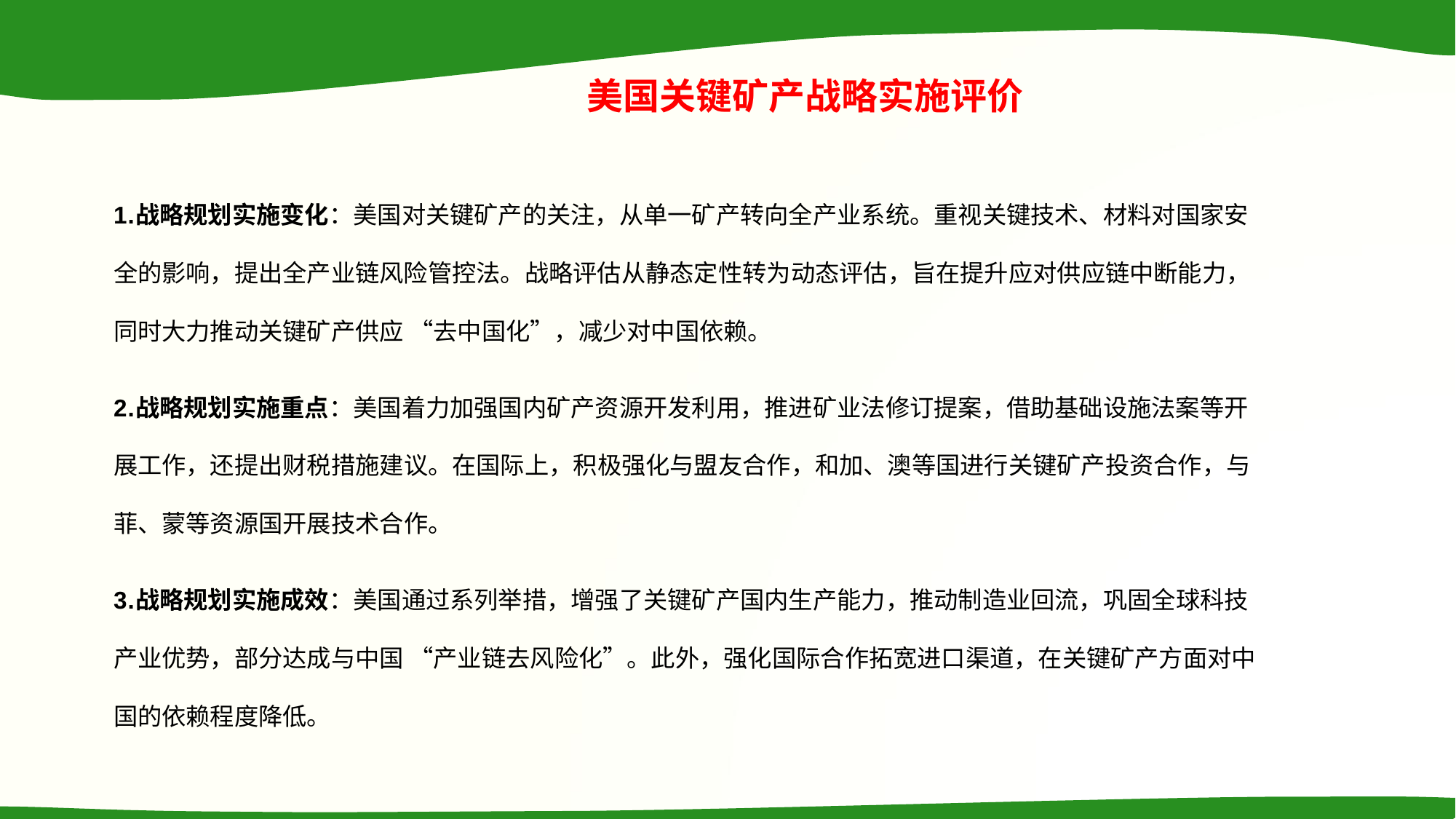

美国关键矿产战略实施评价
战略规划实施变化：美国对关键矿产的关注，从单一矿产转向全产业系统。重视关键技术、材料对国家安全的影响，提出全产业链风险管控法。战略评估从静态定性转为动态评估，旨在提升应对供应链中断能力，同时大力推动关键矿产供应 “去中国化”，减少对中国依赖。​
战略规划实施重点：美国着力加强国内矿产资源开发利用，推进矿业法修订提案，借助基础设施法案等开展工作，还提出财税措施建议。在国际上，积极强化与盟友合作，和加、澳等国进行关键矿产投资合作，与菲、蒙等资源国开展技术合作。​
战略规划实施成效：美国通过系列举措，增强了关键矿产国内生产能力，推动制造业回流，巩固全球科技产业优势，部分达成与中国 “产业链去风险化”。此外，强化国际合作拓宽进口渠道，在关键矿产方面对中国的依赖程度降低。